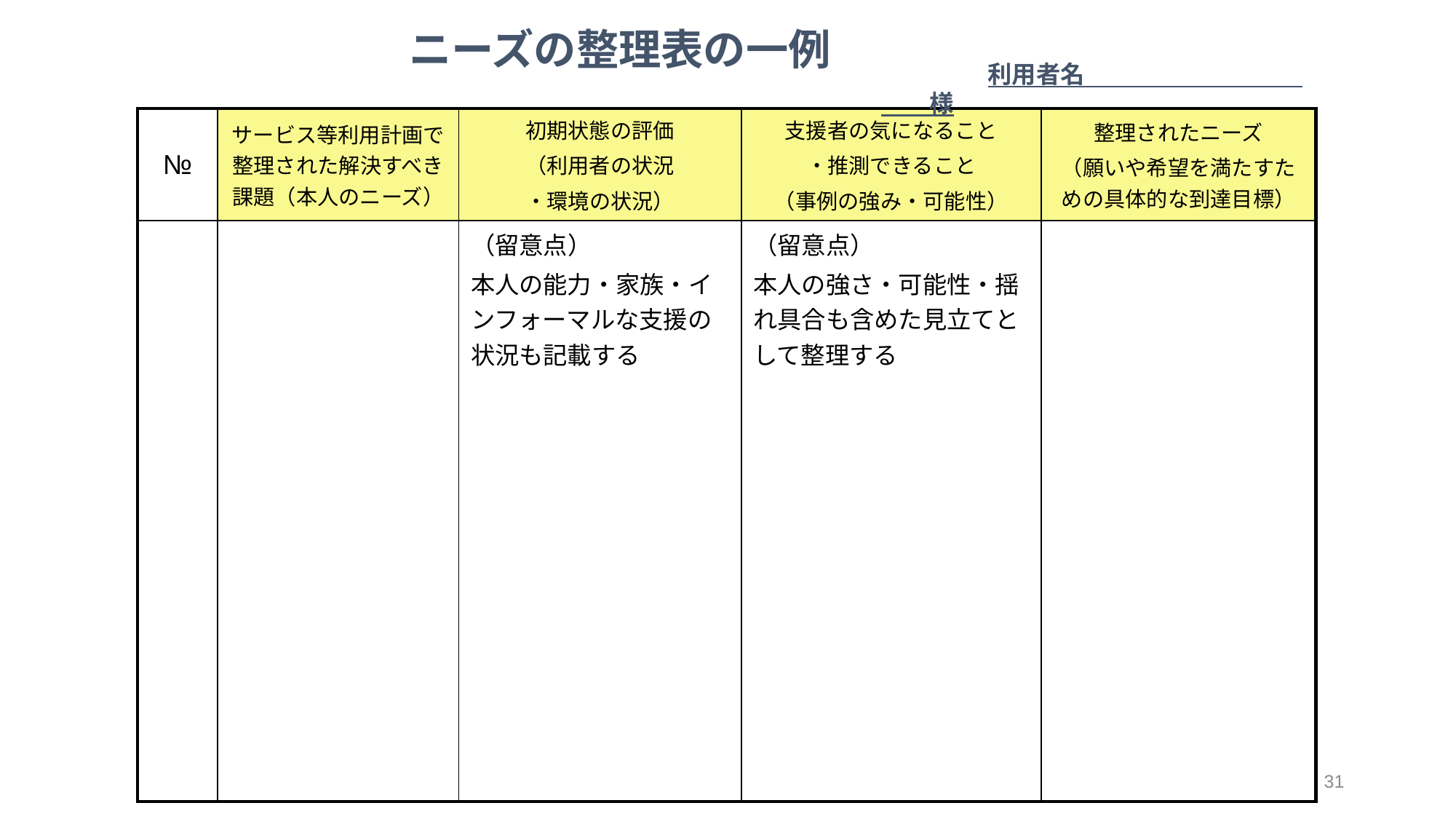

ニーズの整理表の一例
　　　　　　　　　　　　　　　　　　　　　　　　　　　　　　　　　　　　　　　　　　　利用者名　　　　　　　　　　　様
| № | サービス等利用計画で整理された解決すべき課題（本人のニーズ） | 初期状態の評価 （利用者の状況 ・環境の状況） | 支援者の気になること ・推測できること （事例の強み・可能性） | 整理されたニーズ （願いや希望を満たすための具体的な到達目標） |
| --- | --- | --- | --- | --- |
|  |  | （留意点） 本人の能力・家族・インフォーマルな支援の状況も記載する | （留意点） 本人の強さ・可能性・揺れ具合も含めた見立てとして整理する |  |
31